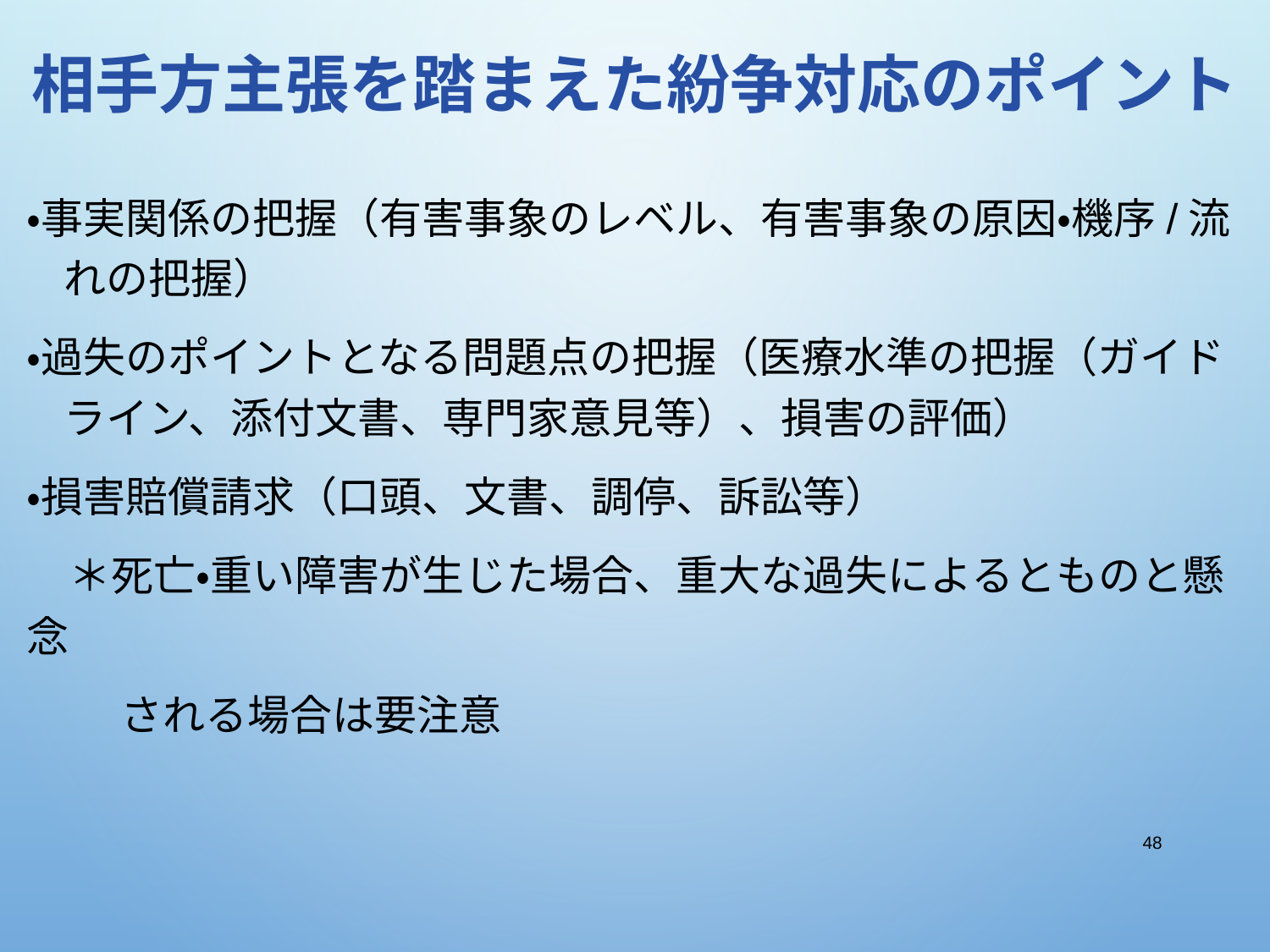

# 相手方主張を踏まえた紛争対応のポイント
・事実関係の把握（有害事象のレベル、有害事象の原因・機序/流れの把握）
・過失のポイントとなる問題点の把握（医療水準の把握（ガイドライン、添付文書、専門家意見等）、損害の評価）
・損害賠償請求（口頭、文書、調停、訴訟等）
　＊死亡・重い障害が生じた場合、重大な過失によるとものと懸念
　　 される場合は要注意

48